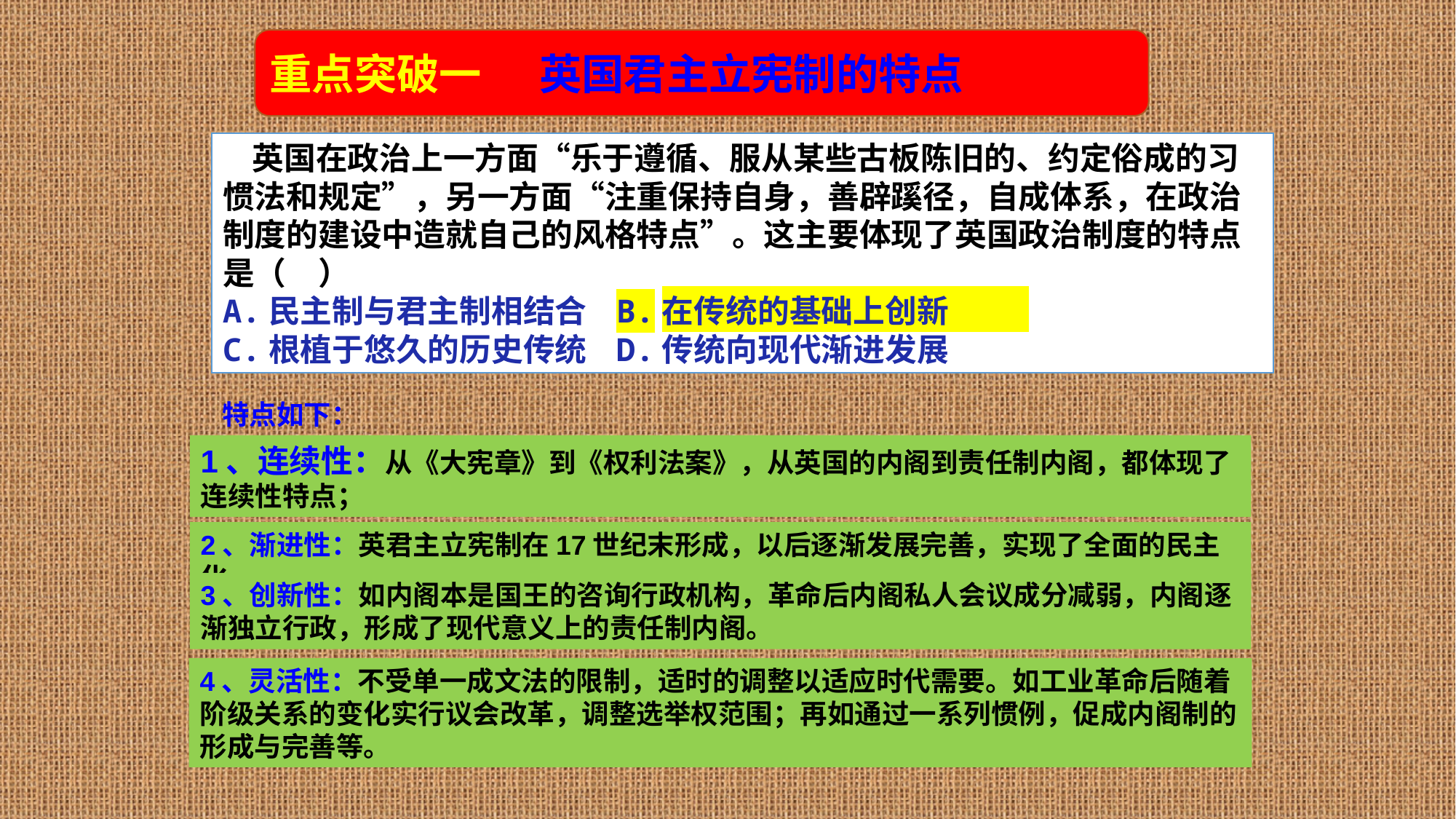

重点突破一      英国君主立宪制的特点
   英国在政治上一方面“乐于遵循、服从某些古板陈旧的、约定俗成的习惯法和规定”，另一方面“注重保持自身，善辟蹊径，自成体系，在政治制度的建设中造就自己的风格特点”。这主要体现了英国政治制度的特点是（  ）
A.民主制与君主制相结合   B.在传统的基础上创新
C.根植于悠久的历史传统   D.传统向现代渐进发展
特点如下：
1、连续性：从《大宪章》到《权利法案》，从英国的内阁到责任制内阁，都体现了连续性特点；
2、渐进性：英君主立宪制在17世纪末形成，以后逐渐发展完善，实现了全面的民主化
3、创新性：如内阁本是国王的咨询行政机构，革命后内阁私人会议成分减弱，内阁逐渐独立行政，形成了现代意义上的责任制内阁。
4、灵活性：不受单一成文法的限制，适时的调整以适应时代需要。如工业革命后随着阶级关系的变化实行议会改革，调整选举权范围；再如通过一系列惯例，促成内阁制的形成与完善等。